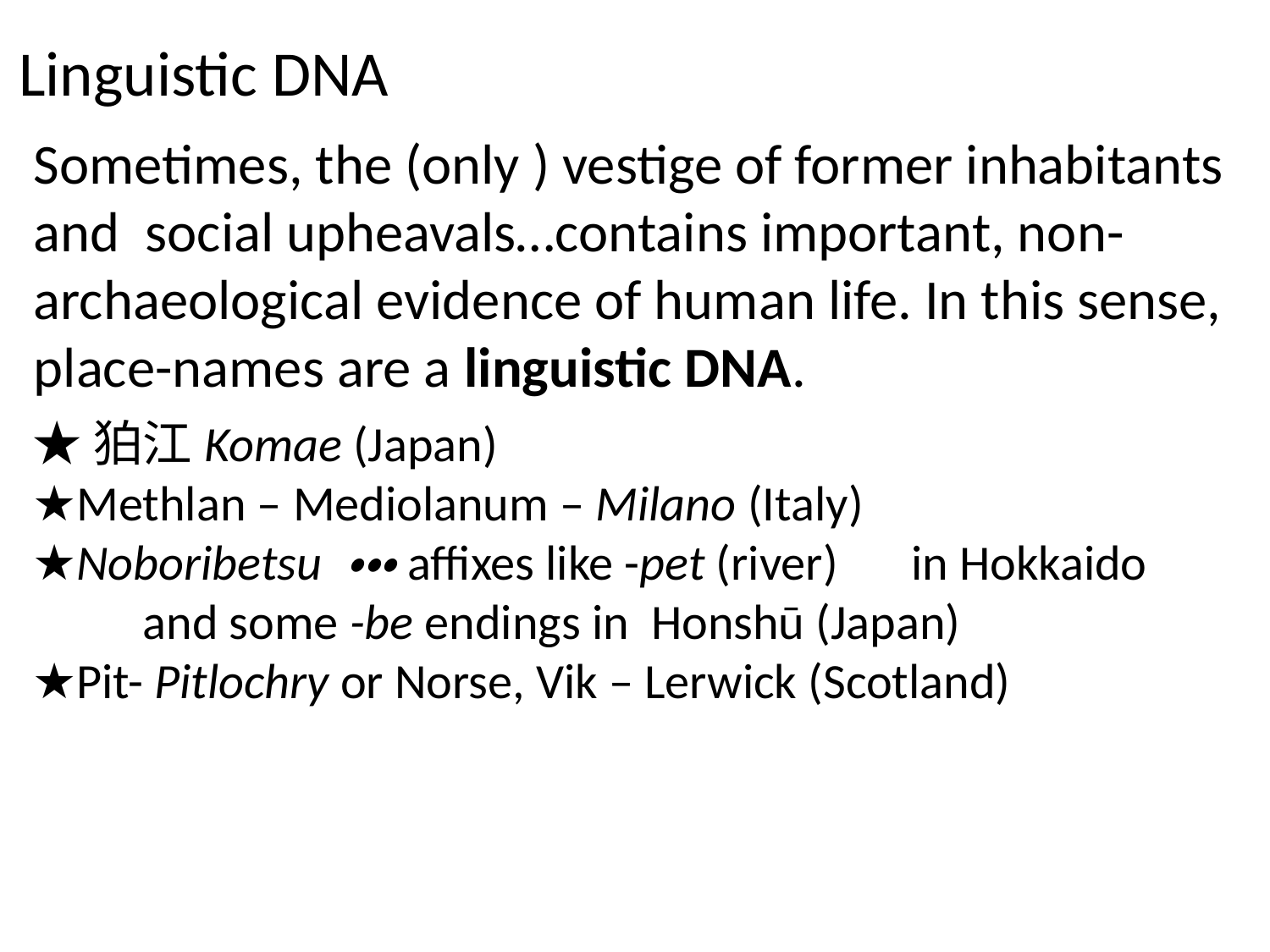

Linguistic DNA
Sometimes, the (only ) vestige of former inhabitants
and  social upheavals…contains important, non- archaeological evidence of human life. In this sense, place-names are a linguistic DNA.

★狛江Komae (Japan)
★Methlan – Mediolanum – Milano (Italy)
★Noboribetsu ・・・affixes like -pet (river)　in Hokkaido
　　and some -be endings in  Honshū (Japan)
★Pit- Pitlochry or Norse, Vik – Lerwick (Scotland)